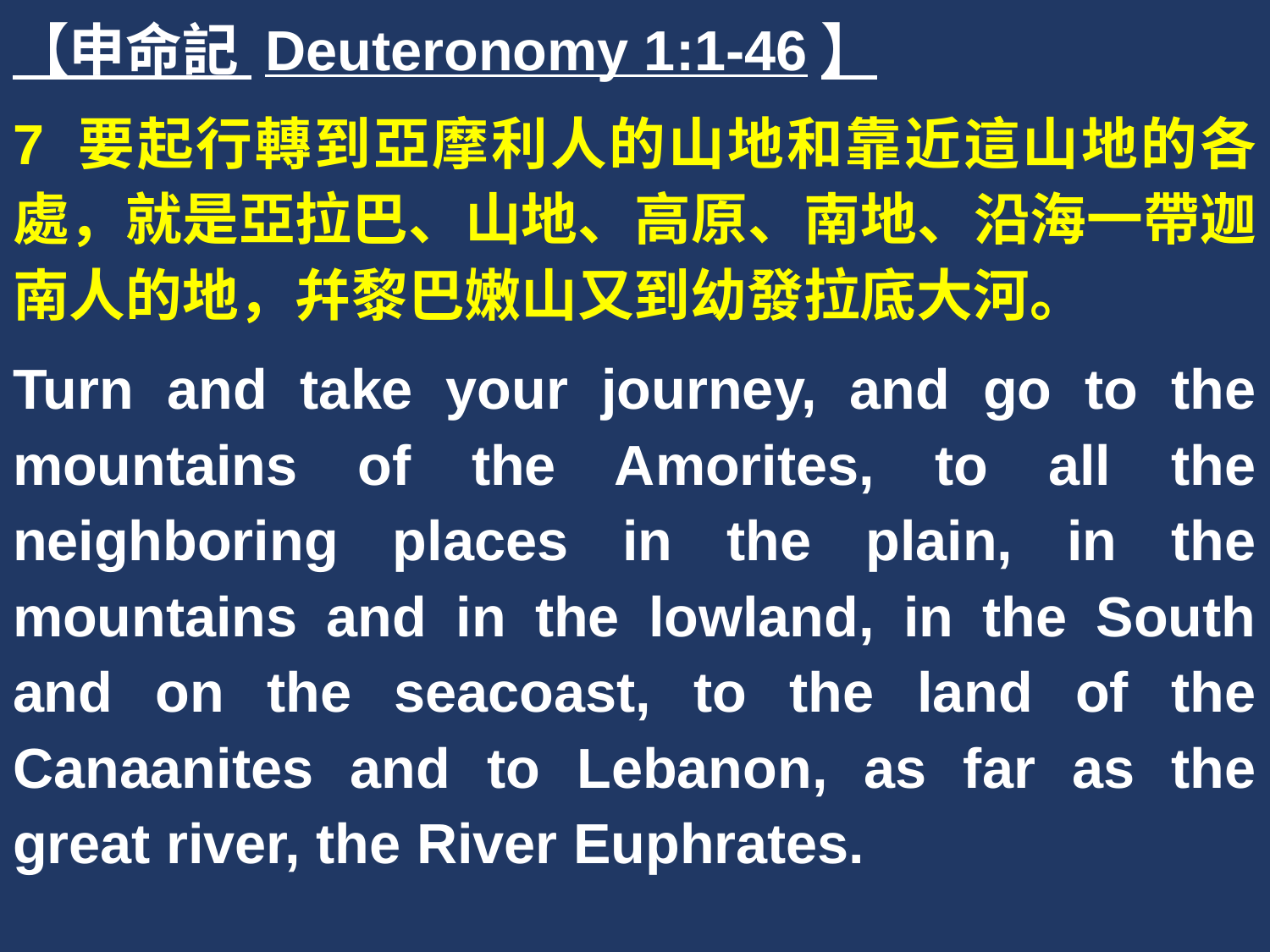

【申命記 Deuteronomy 1:1-46】
7 要起行轉到亞摩利人的山地和靠近這山地的各處，就是亞拉巴、山地、高原、南地、沿海一帶迦南人的地，幷黎巴嫩山又到幼發拉底大河。
Turn and take your journey, and go to the mountains of the Amorites, to all the neighboring places in the plain, in the mountains and in the lowland, in the South and on the seacoast, to the land of the Canaanites and to Lebanon, as far as the great river, the River Euphrates.